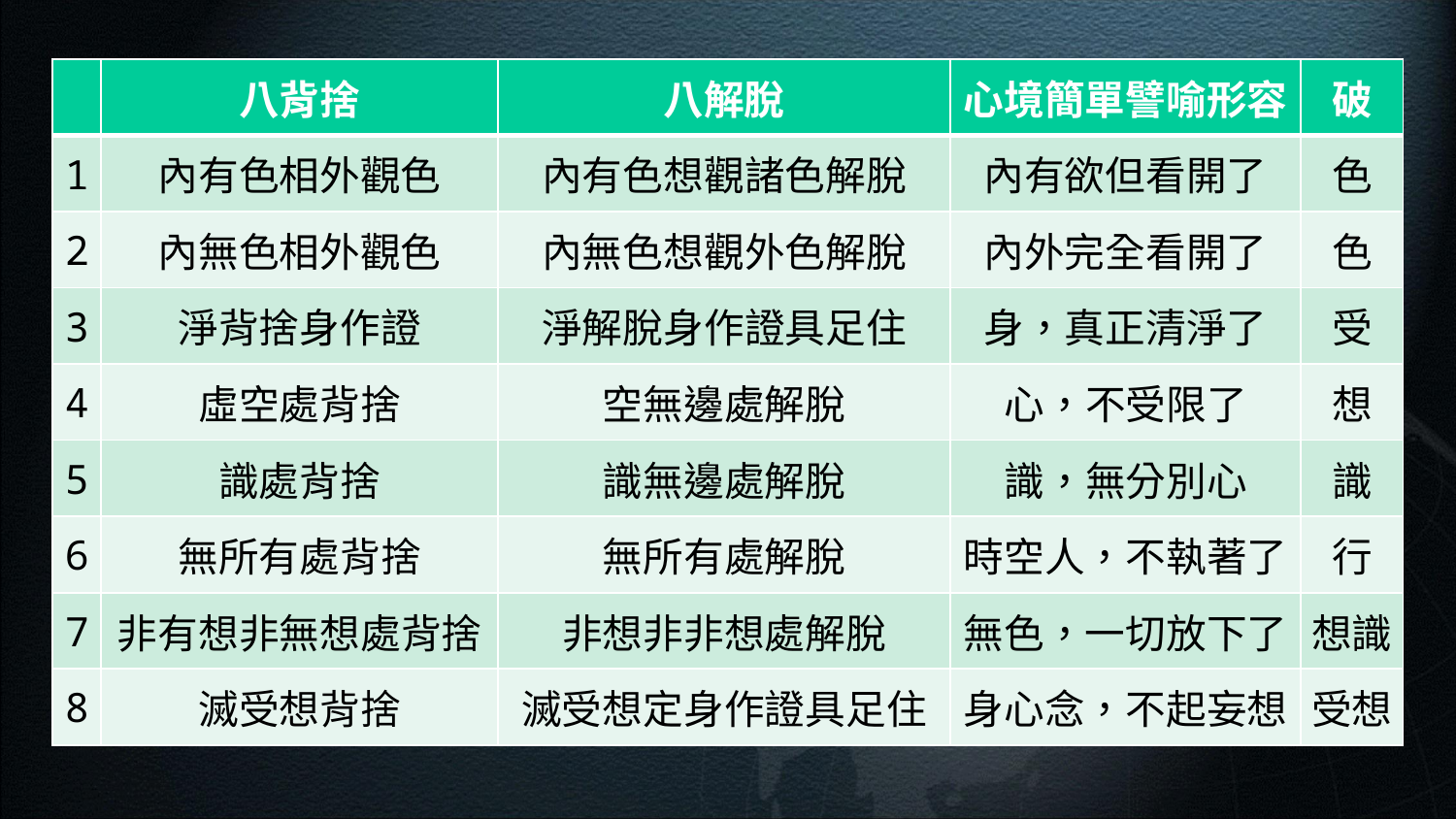

|  | 八背捨 | 八解脫 | 心境簡單譬喻形容 | 破 |
| --- | --- | --- | --- | --- |
| 1 | 內有色相外觀色 | 內有色想觀諸色解脫 | 內有欲但看開了 | 色 |
| 2 | 內無色相外觀色 | 內無色想觀外色解脫 | 內外完全看開了 | 色 |
| 3 | 淨背捨身作證 | 淨解脫身作證具足住 | 身，真正清淨了 | 受 |
| 4 | 虛空處背捨 | 空無邊處解脫 | 心，不受限了 | 想 |
| 5 | 識處背捨 | 識無邊處解脫 | 識，無分別心 | 識 |
| 6 | 無所有處背捨 | 無所有處解脫 | 時空人，不執著了 | 行 |
| 7 | 非有想非無想處背捨 | 非想非非想處解脫 | 無色，一切放下了 | 想識 |
| 8 | 滅受想背捨 | 滅受想定身作證具足住 | 身心念，不起妄想 | 受想 |